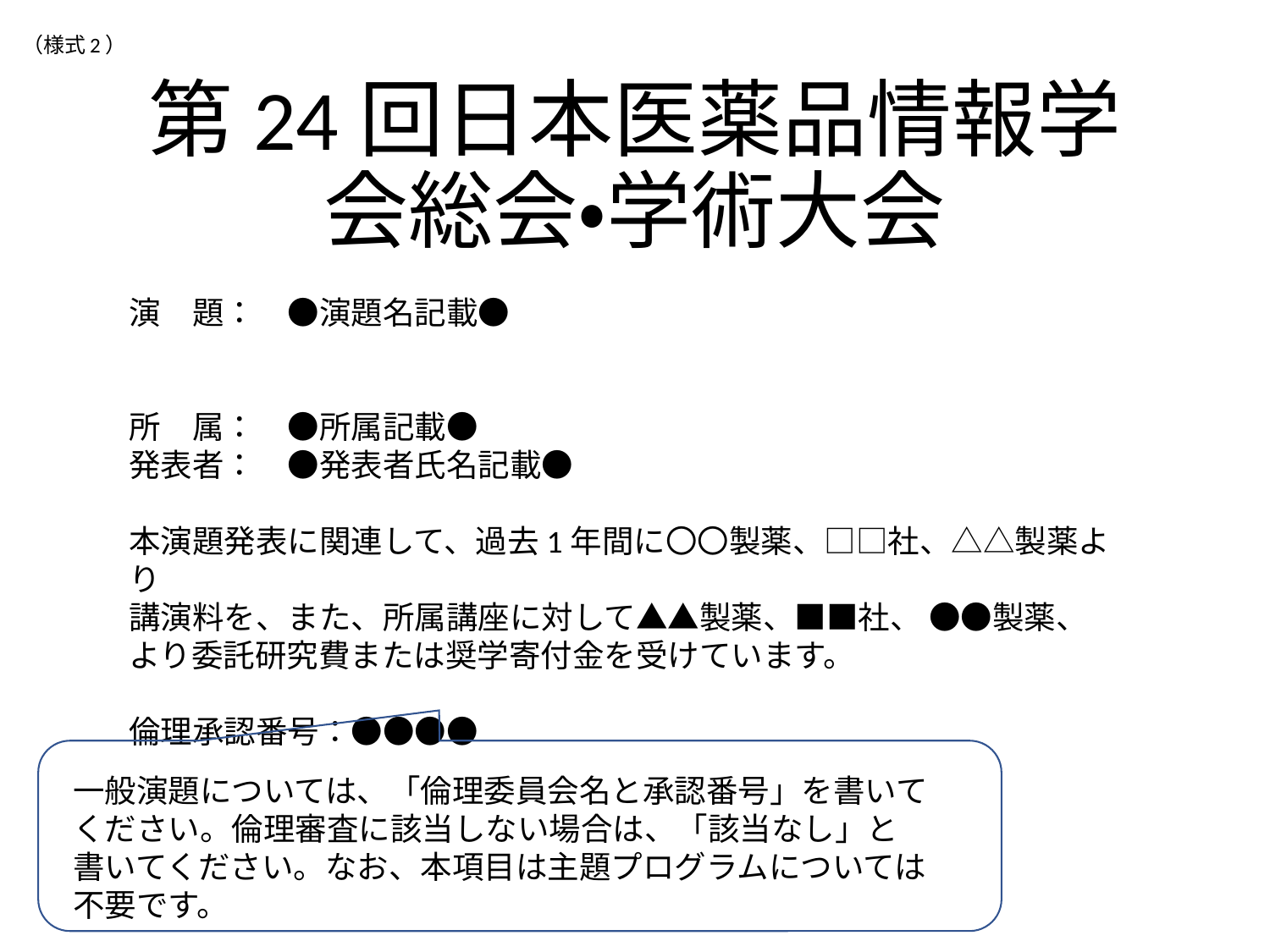

（様式2）
# 第24回日本医薬品情報学会総会・学術大会
演　題：　●演題名記載●

所　属：　●所属記載●
発表者：　●発表者氏名記載●

本演題発表に関連して、過去1年間に〇〇製薬、□□社、△△製薬より
講演料を、また、所属講座に対して▲▲製薬、■■社、 ●●製薬、
より委託研究費または奨学寄付金を受けています。

倫理承認番号：●●●●

一般演題については、「倫理委員会名と承認番号」を書いて
ください。倫理審査に該当しない場合は、「該当なし」と
書いてください。なお、本項目は主題プログラムについては
不要です。